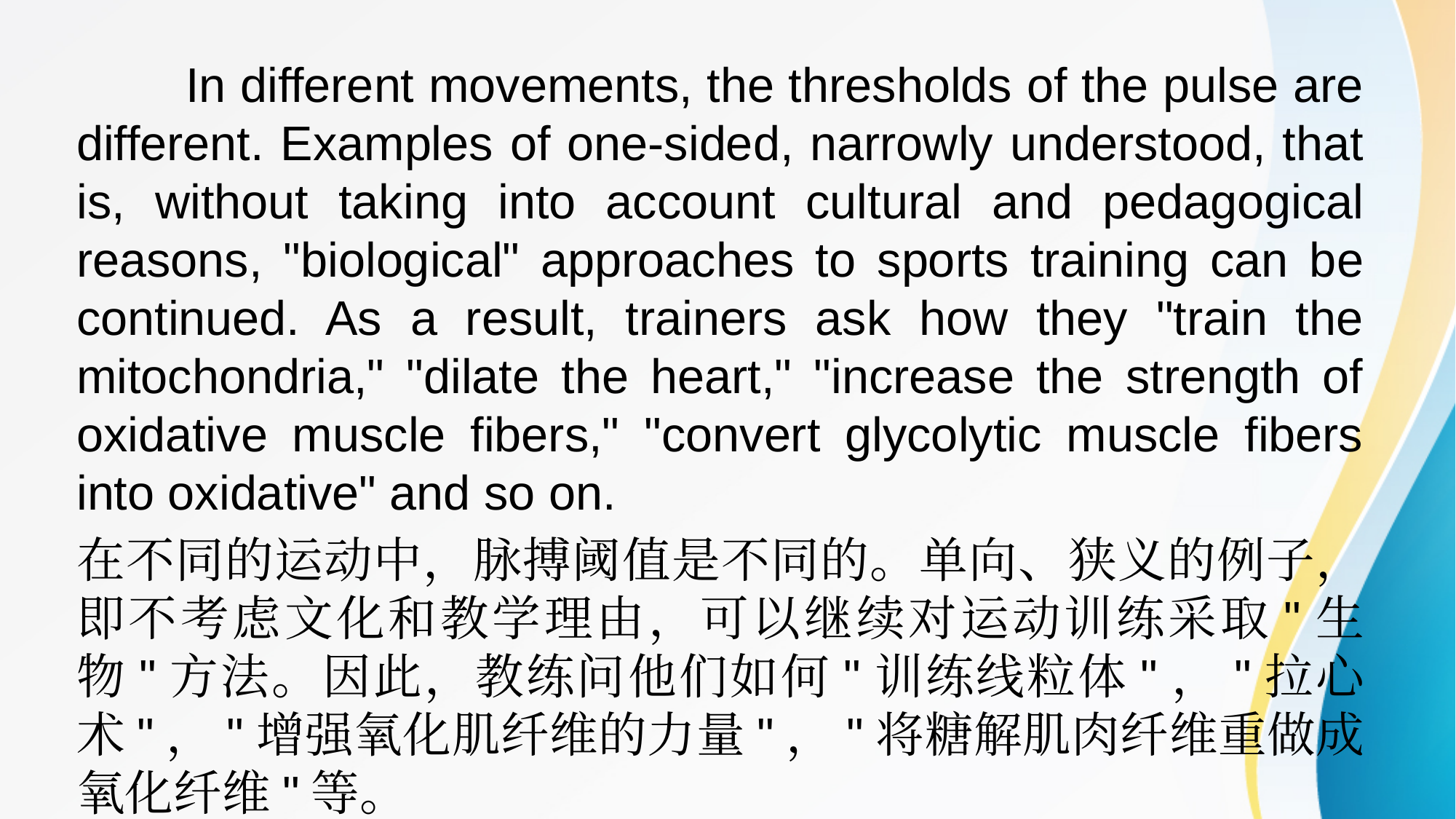

In different movements, the thresholds of the pulse are different. Examples of one-sided, narrowly understood, that is, without taking into account cultural and pedagogical reasons, "biological" approaches to sports training can be continued. As a result, trainers ask how they "train the mitochondria," "dilate the heart," "increase the strength of oxidative muscle fibers," "convert glycolytic muscle fibers into oxidative" and so on.
在不同的运动中，脉搏阈值是不同的。单向、狭义的例子，即不考虑文化和教学理由，可以继续对运动训练采取"生物"方法。因此，教练问他们如何"训练线粒体"，"拉心术"，"增强氧化肌纤维的力量"，"将糖解肌肉纤维重做成氧化纤维"等。